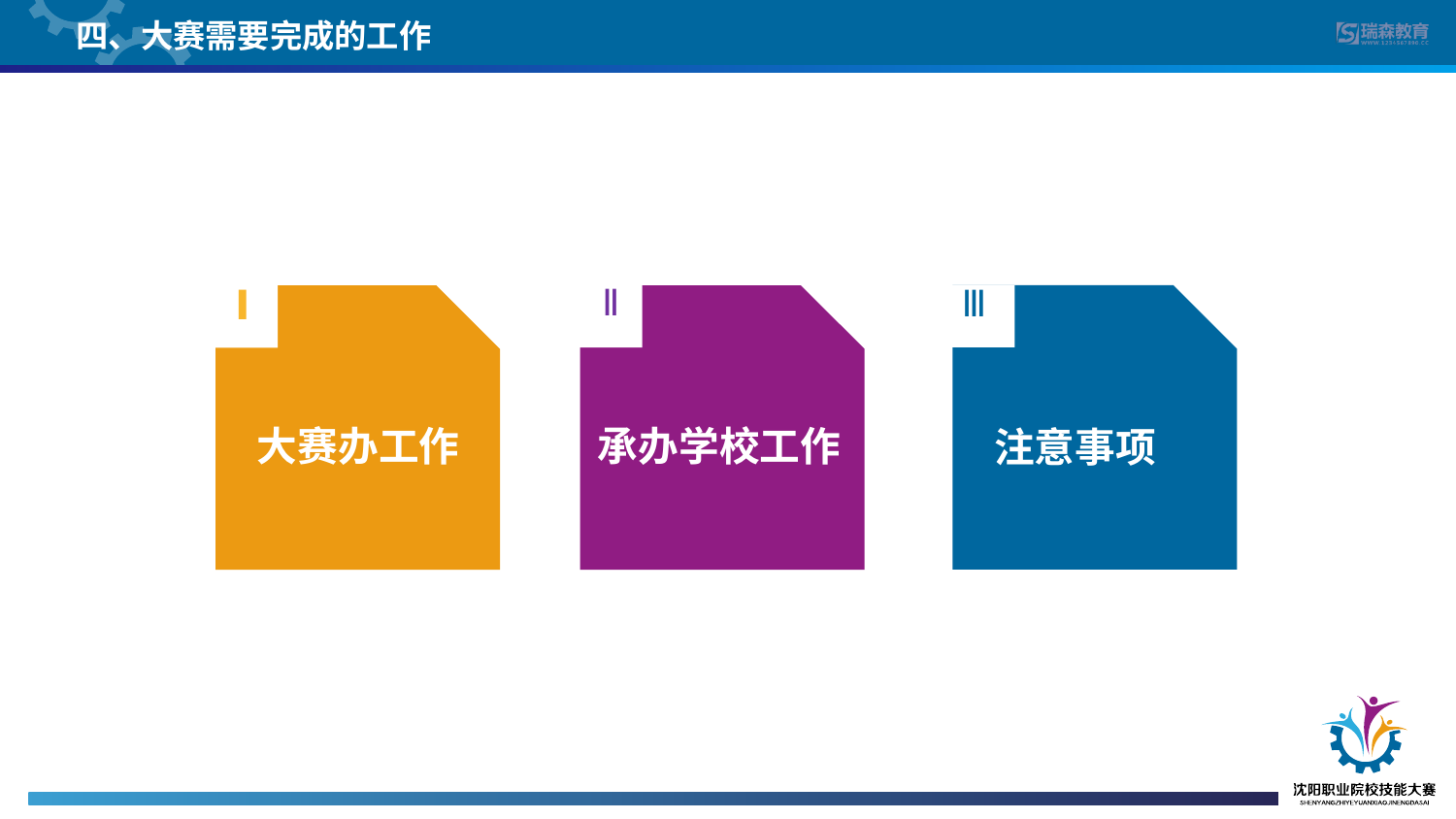

四、大赛需要完成的工作
Ⅰ

Ⅱ

Ⅲ

大赛办工作
承办学校工作
注意事项